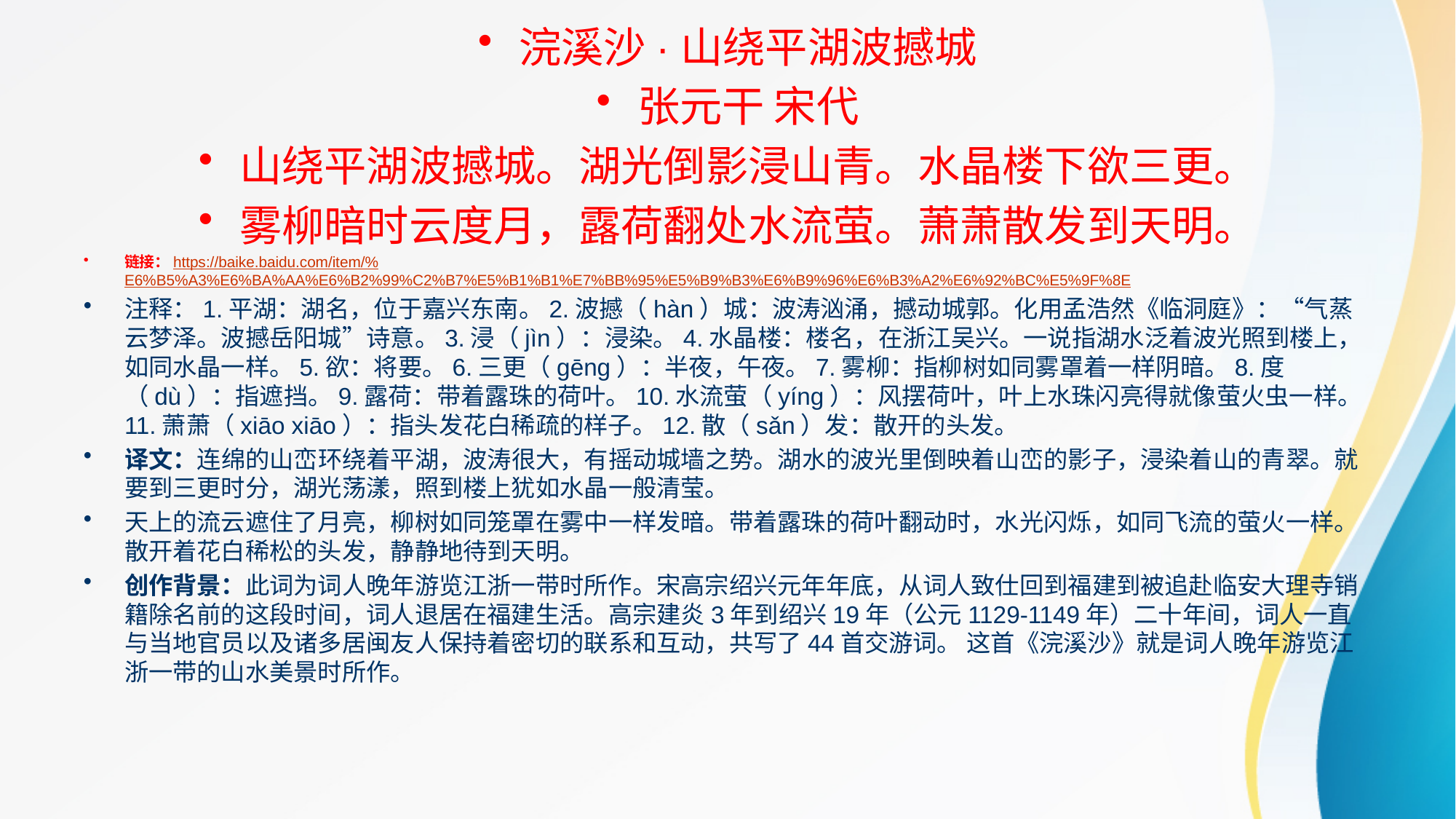

浣溪沙·山绕平湖波撼城
张元干 宋代
山绕平湖波撼城。湖光倒影浸山青。水晶楼下欲三更。
雾柳暗时云度月，露荷翻处水流萤。萧萧散发到天明。
链接：https://baike.baidu.com/item/%E6%B5%A3%E6%BA%AA%E6%B2%99%C2%B7%E5%B1%B1%E7%BB%95%E5%B9%B3%E6%B9%96%E6%B3%A2%E6%92%BC%E5%9F%8E
注释：1.平湖：湖名，位于嘉兴东南。2.波撼（hàn）城：波涛汹涌，撼动城郭。化用孟浩然《临洞庭》：“气蒸云梦泽。波撼岳阳城”诗意。3.浸（jìn）：浸染。4.水晶楼：楼名，在浙江吴兴。一说指湖水泛着波光照到楼上，如同水晶一样。5.欲：将要。6.三更（gēng）：半夜，午夜。7.雾柳：指柳树如同雾罩着一样阴暗。8.度（dù）：指遮挡。9.露荷：带着露珠的荷叶。10.水流萤（yíng）：风摆荷叶，叶上水珠闪亮得就像萤火虫一样。11.萧萧（xiāo xiāo）：指头发花白稀疏的样子。12.散（sǎn）发：散开的头发。
译文：连绵的山峦环绕着平湖，波涛很大，有摇动城墙之势。湖水的波光里倒映着山峦的影子，浸染着山的青翠。就要到三更时分，湖光荡漾，照到楼上犹如水晶一般清莹。
天上的流云遮住了月亮，柳树如同笼罩在雾中一样发暗。带着露珠的荷叶翻动时，水光闪烁，如同飞流的萤火一样。散开着花白稀松的头发，静静地待到天明。
创作背景：此词为词人晚年游览江浙一带时所作。宋高宗绍兴元年年底，从词人致仕回到福建到被追赴临安大理寺销籍除名前的这段时间，词人退居在福建生活。高宗建炎3年到绍兴19年（公元1129-1149年）二十年间，词人一直与当地官员以及诸多居闽友人保持着密切的联系和互动，共写了44首交游词。 这首《浣溪沙》就是词人晚年游览江浙一带的山水美景时所作。